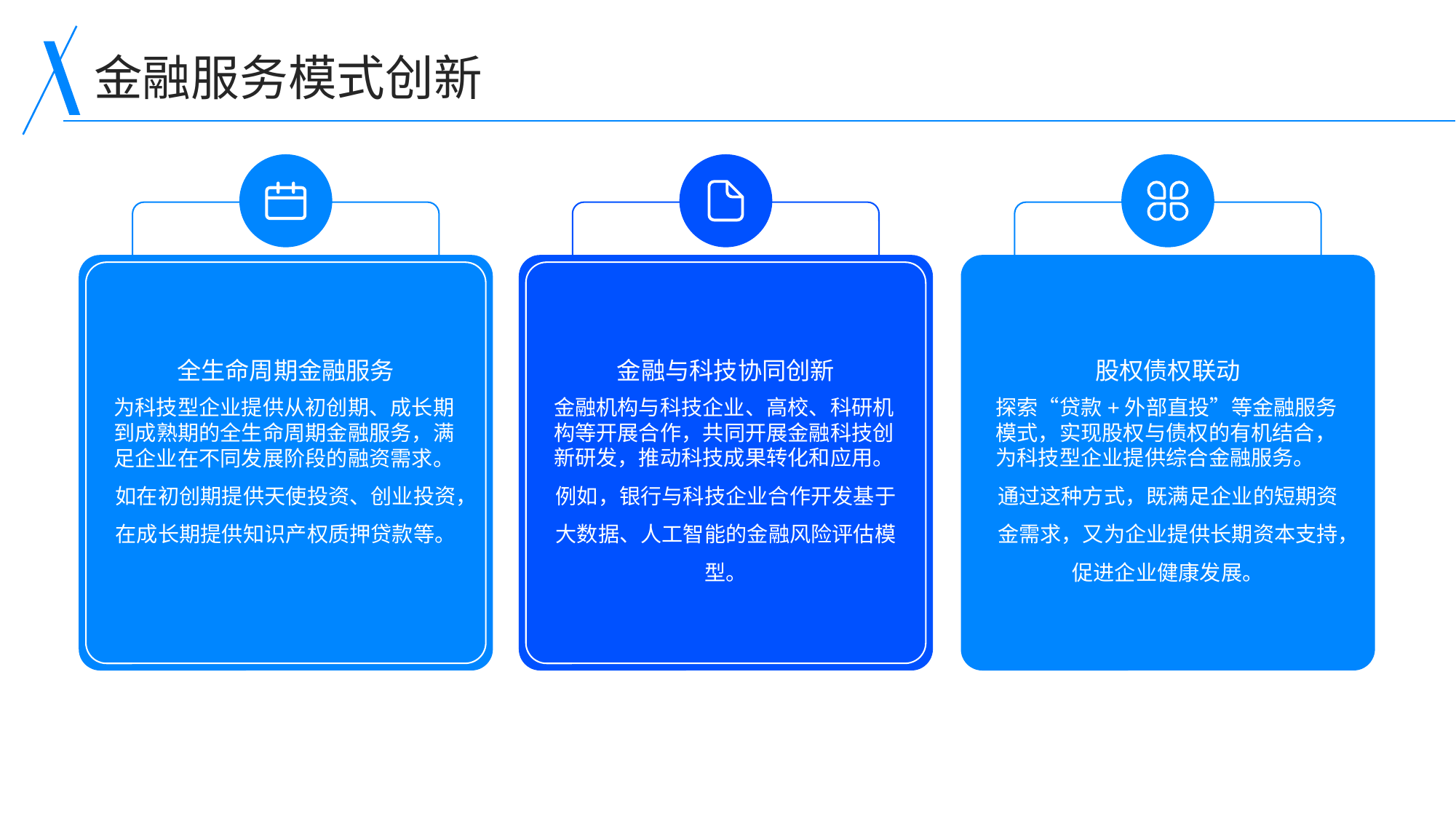

金融服务模式创新

全生命周期金融服务
金融与科技协同创新
股权债权联动
为科技型企业提供从初创期、成长期到成熟期的全生命周期金融服务，满足企业在不同发展阶段的融资需求。
如在初创期提供天使投资、创业投资，在成长期提供知识产权质押贷款等。
金融机构与科技企业、高校、科研机构等开展合作，共同开展金融科技创新研发，推动科技成果转化和应用。
例如，银行与科技企业合作开发基于大数据、人工智能的金融风险评估模型。
探索“贷款+外部直投”等金融服务模式，实现股权与债权的有机结合，为科技型企业提供综合金融服务。
通过这种方式，既满足企业的短期资金需求，又为企业提供长期资本支持，促进企业健康发展。